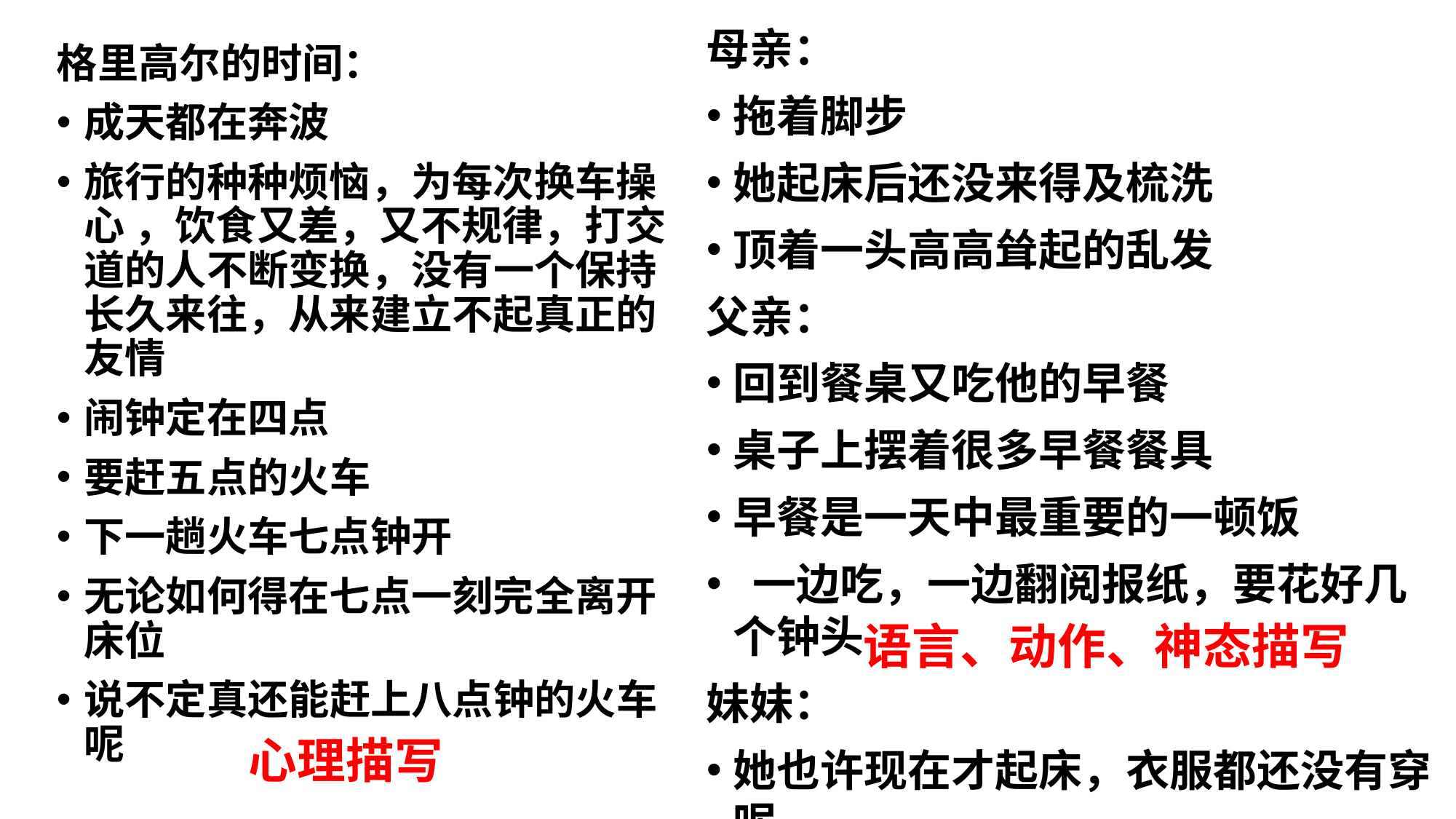

母亲：
拖着脚步
她起床后还没来得及梳洗
顶着一头高高耸起的乱发
父亲：
回到餐桌又吃他的早餐
桌子上摆着很多早餐餐具
早餐是一天中最重要的一顿饭
 一边吃，一边翻阅报纸，要花好几个钟头
妹妹：
她也许现在才起床，衣服都还没有穿呢
格里高尔的时间：
成天都在奔波
旅行的种种烦恼，为每次换车操心 ，饮食又差，又不规律，打交道的人不断变换，没有一个保持长久来往，从来建立不起真正的友情
闹钟定在四点
要赶五点的火车
下一趟火车七点钟开
无论如何得在七点一刻完全离开床位
说不定真还能赶上八点钟的火车呢

语言、动作、神态描写
心理描写